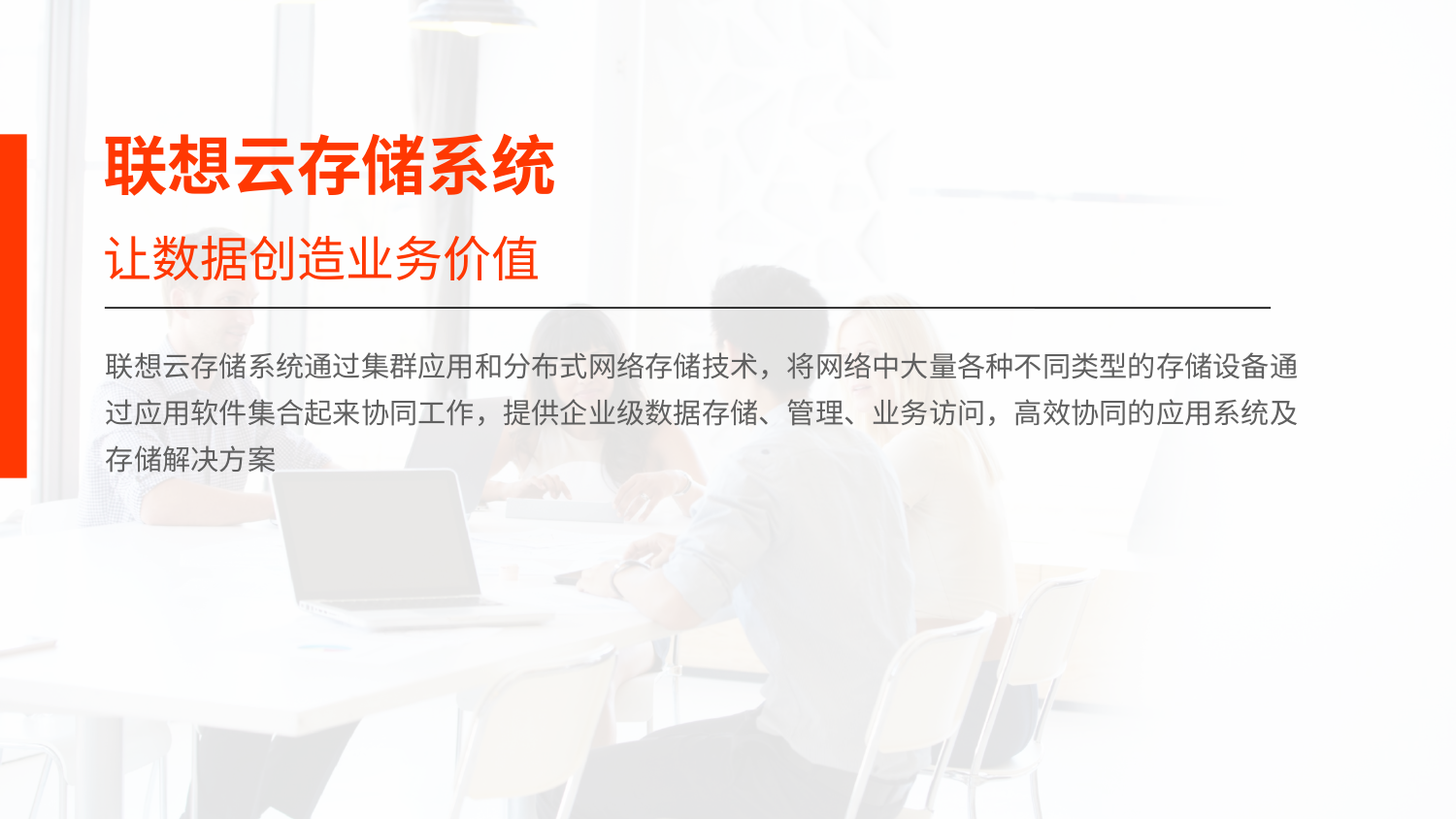

联想云存储系统
让数据创造业务价值

联想云存储系统通过集群应用和分布式网络存储技术，将网络中大量各种不同类型的存储设备通过应用软件集合起来协同工作，提供企业级数据存储、管理、业务访问，高效协同的应用系统及存储解决方案